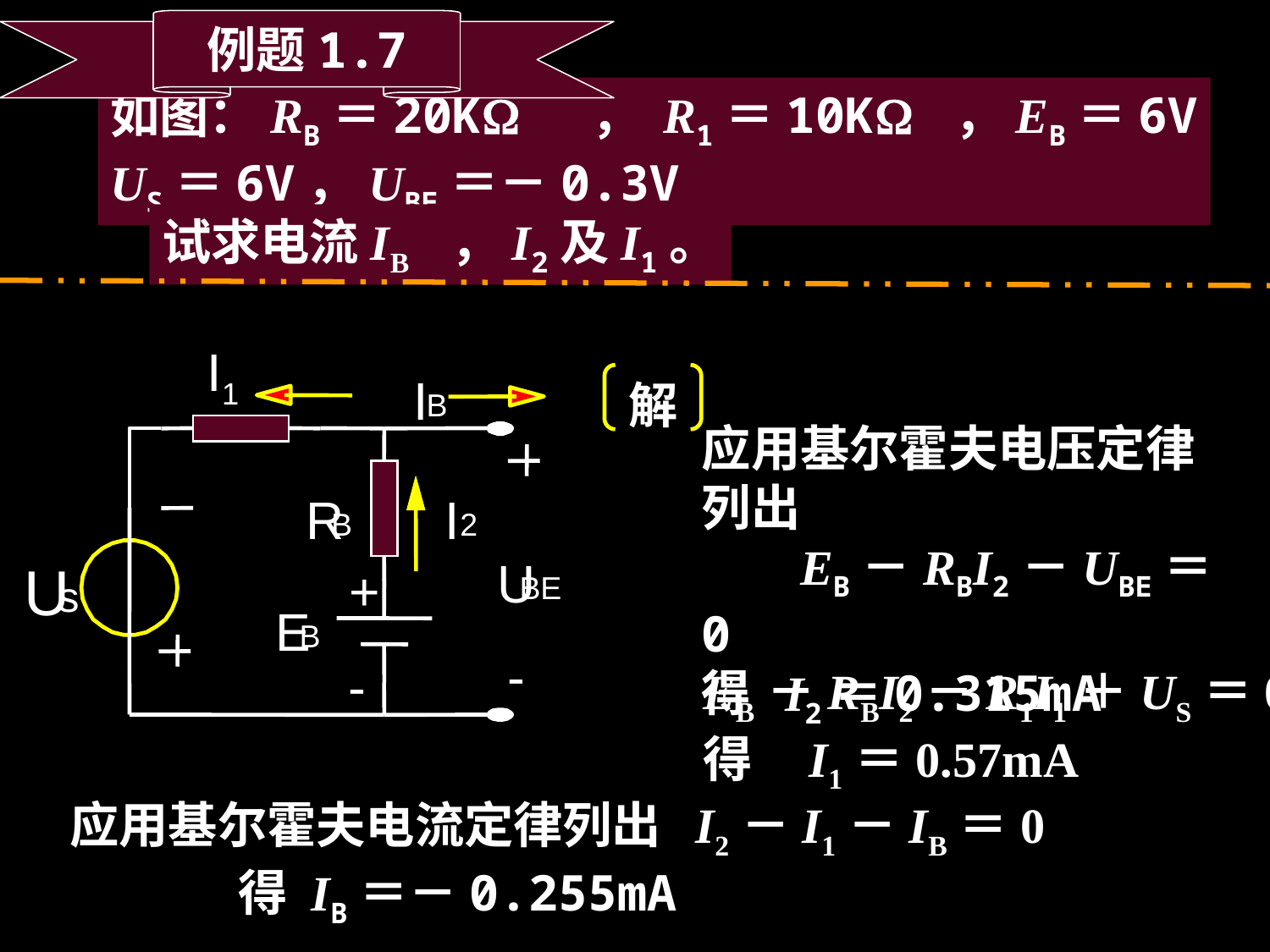

例题1.7
如图：RB＝20KΩ  ， R1＝10KΩ ，EB＝6V
US＝6V，UBE＝－0.3V
试求电流IB ，I2及I1。

I1
解
I
B

应用基尔霍夫电压定律列出
        EB－RBI2－UBE＝0
得  I2＝0.315mA

R
I

B
2

U
U

+
BE
s

E

EB－RBI2－R1I1＋US＝0
得    I1＝0.57mA
B

-

-

应用基尔霍夫电流定律列出  I2－I1－IB＝0
              得 IB＝－0.255mA